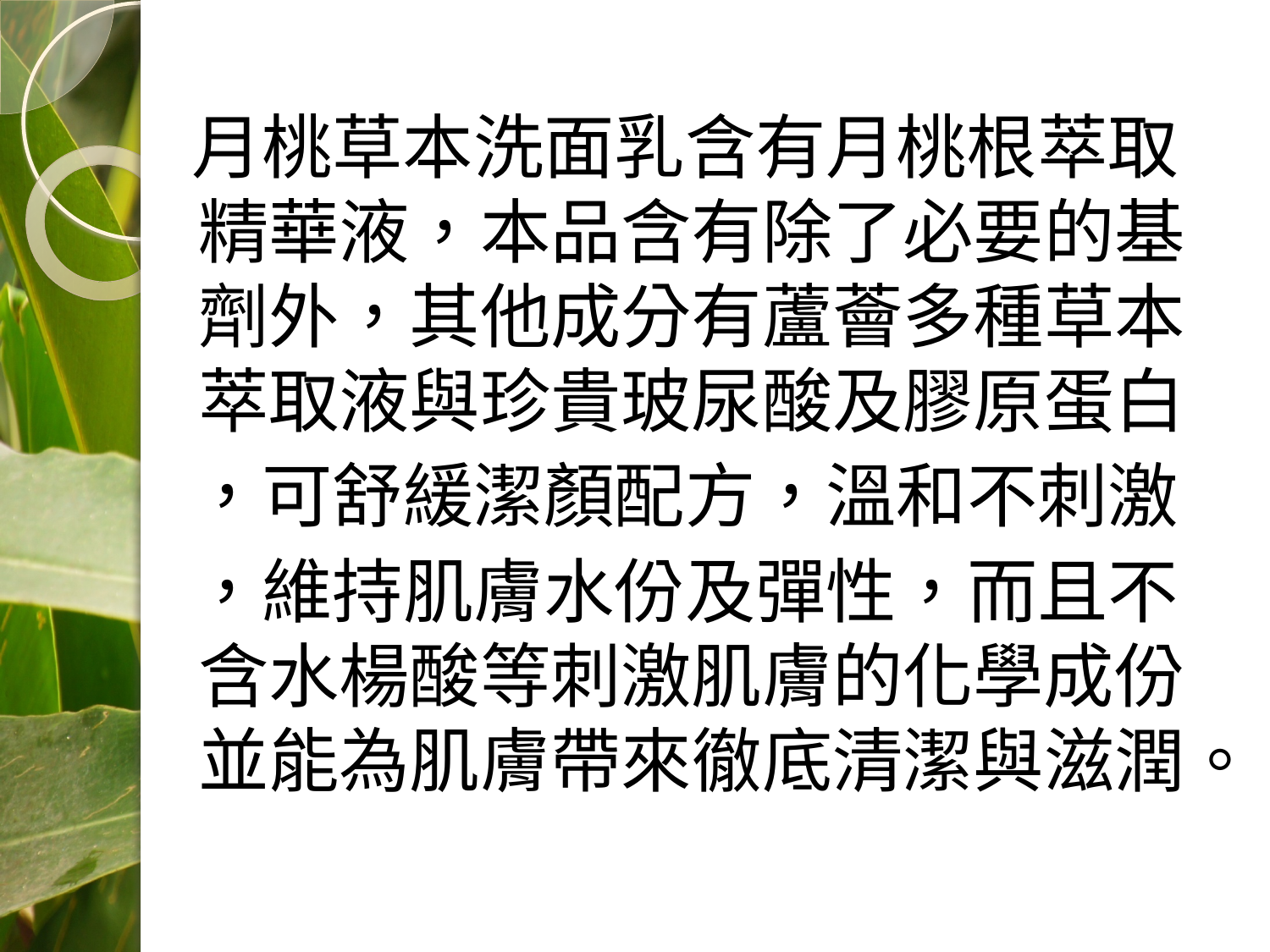

月桃草本洗面乳含有月桃根萃取精華液，本品含有除了必要的基劑外，其他成分有蘆薈多種草本萃取液與珍貴玻尿酸及膠原蛋白
 ，可舒緩潔顏配方，溫和不刺激
 ，維持肌膚水份及彈性，而且不含水楊酸等刺激肌膚的化學成份並能為肌膚帶來徹底清潔與滋潤。